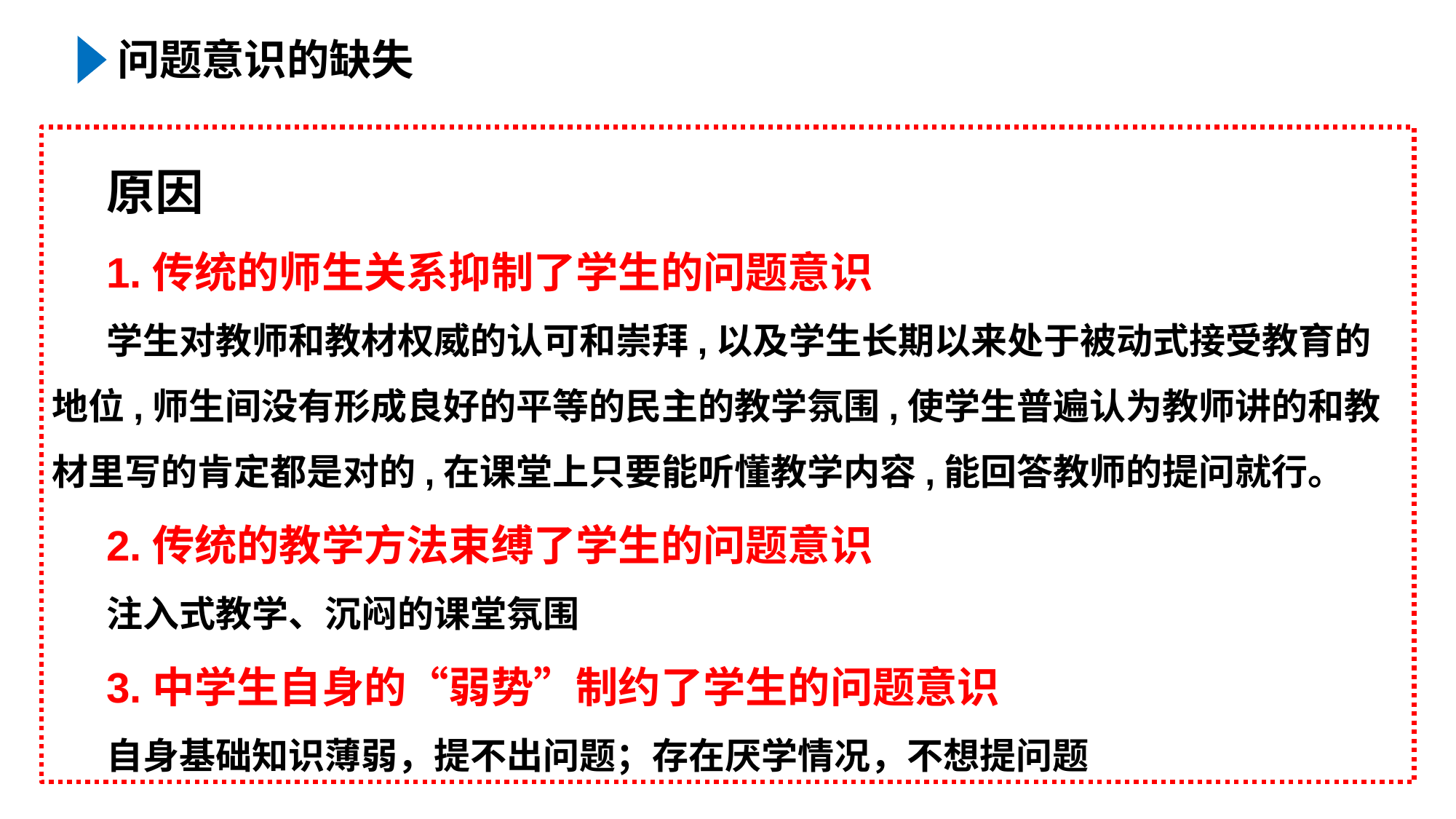

问题意识的缺失

原因
1.传统的师生关系抑制了学生的问题意识
学生对教师和教材权威的认可和崇拜,以及学生长期以来处于被动式接受教育的地位,师生间没有形成良好的平等的民主的教学氛围,使学生普遍认为教师讲的和教材里写的肯定都是对的,在课堂上只要能听懂教学内容,能回答教师的提问就行。
2.传统的教学方法束缚了学生的问题意识
注入式教学、沉闷的课堂氛围
3.中学生自身的“弱势”制约了学生的问题意识
自身基础知识薄弱，提不出问题；存在厌学情况，不想提问题